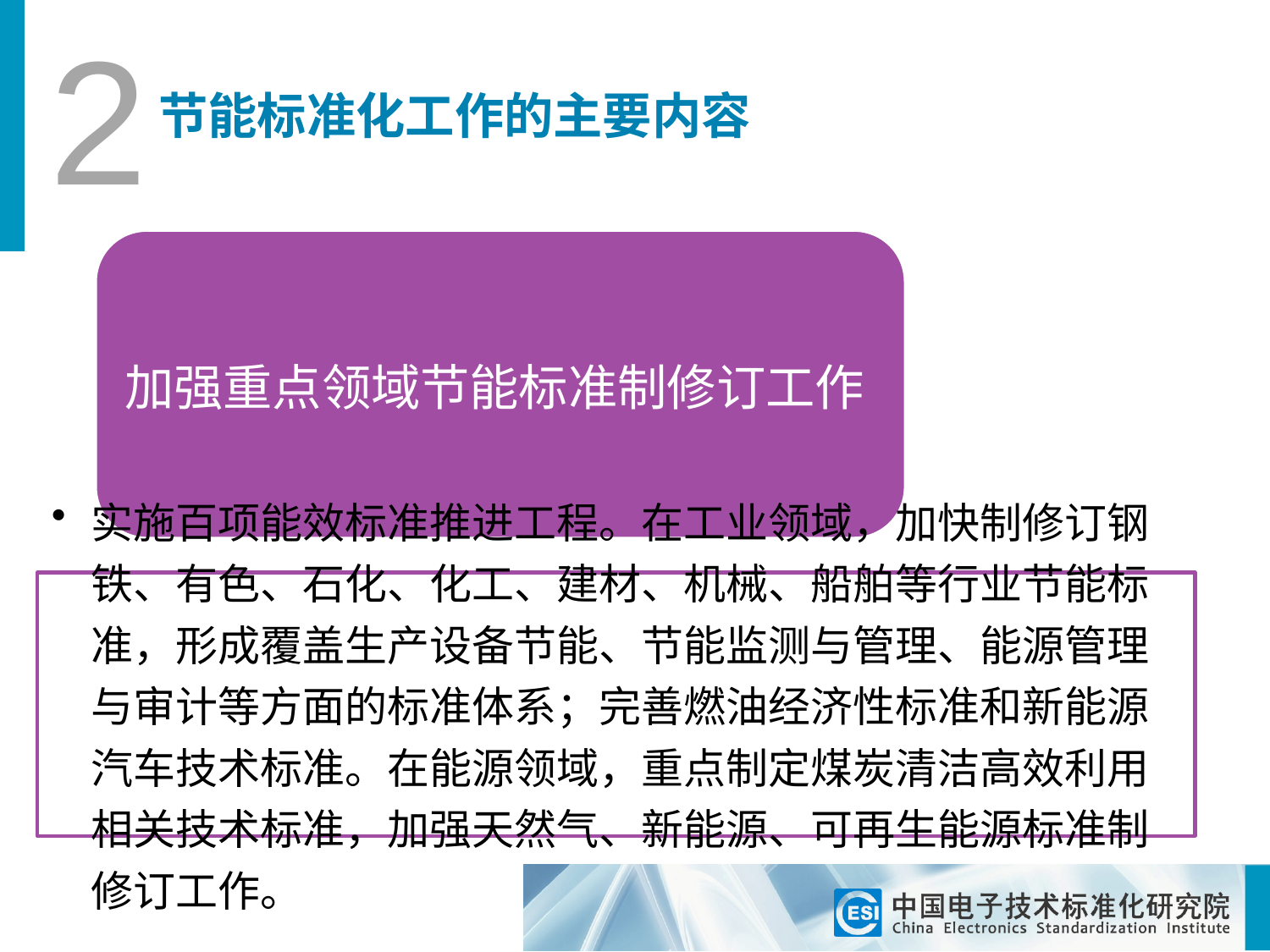

2
节能标准化工作的主要内容
加强重点领域节能标准制修订工作
实施百项能效标准推进工程。在工业领域，加快制修订钢铁、有色、石化、化工、建材、机械、船舶等行业节能标准，形成覆盖生产设备节能、节能监测与管理、能源管理与审计等方面的标准体系；完善燃油经济性标准和新能源汽车技术标准。在能源领域，重点制定煤炭清洁高效利用相关技术标准，加强天然气、新能源、可再生能源标准制修订工作。